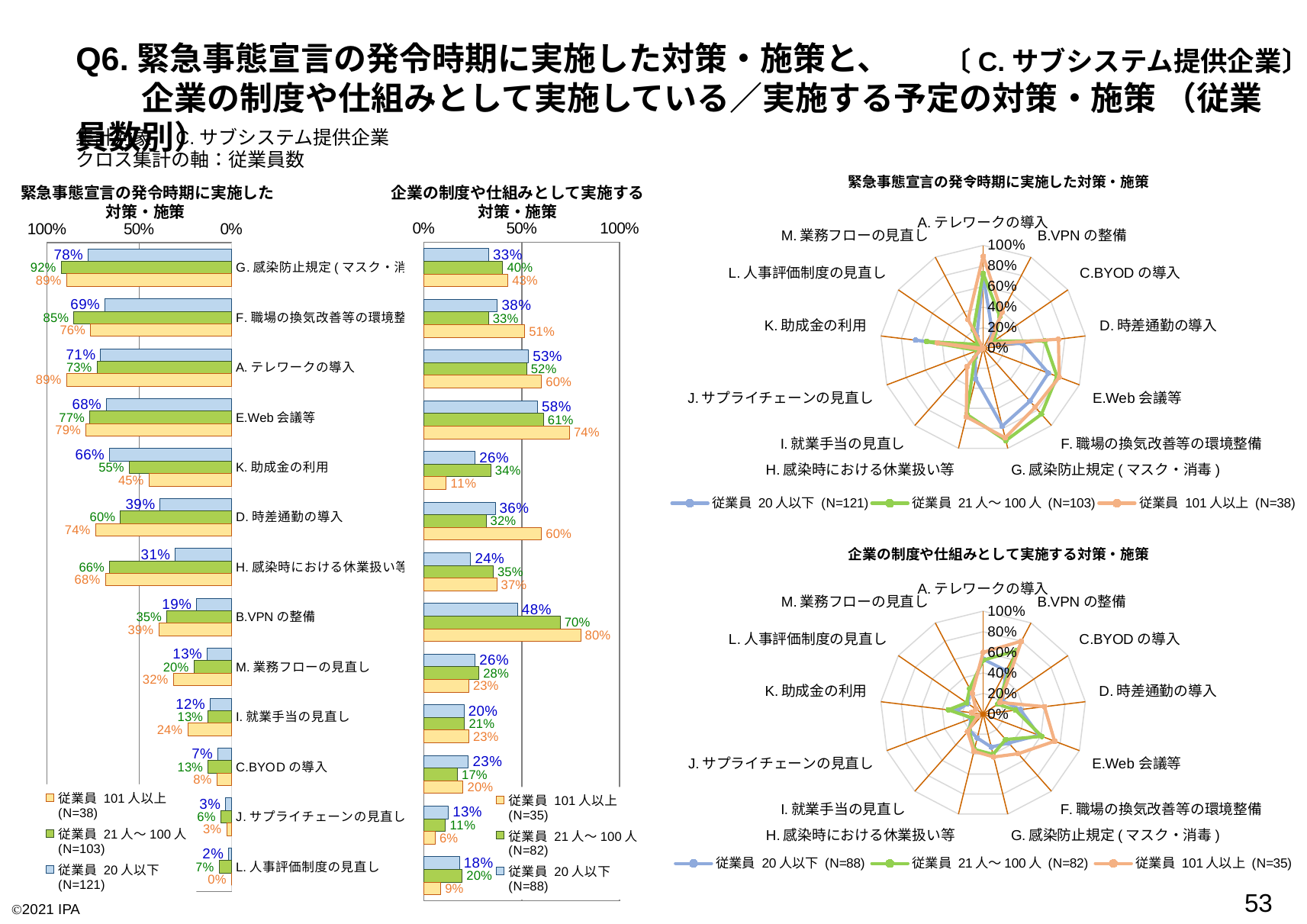

Q6.緊急事態宣言の発令時期に実施した対策・施策と、
　　企業の制度や仕組みとして実施している／実施する予定の対策・施策 （従業員数別）
〔C.サブシステム提供企業〕
集計対象：C.サブシステム提供企業
クロス集計の軸：従業員数

### Chart:

| Category | 従業員 20人以下 (N=121) | 従業員 21人～100人 (N=103) | 従業員 101人以上 (N=38) |
|---|---|---|---|
| A.テレワークの導入 | 0.7107438016528925 | 0.7281553398058253 | 0.8947368421052632 |
| B.VPNの整備 | 0.19008264462809918 | 0.34951456310679613 | 0.39473684210526316 |
| C.BYODの導入 | 0.0743801652892562 | 0.1262135922330097 | 0.07894736842105263 |
| D.時差通勤の導入 | 0.3884297520661157 | 0.6019417475728155 | 0.7368421052631579 |
| E.Web会議等 | 0.6776859504132231 | 0.7669902912621359 | 0.7894736842105263 |
| F.職場の換気改善等の環境整備 | 0.6859504132231405 | 0.8543689320388349 | 0.7631578947368421 |
| G.感染防止規定(マスク・消毒) | 0.7768595041322314 | 0.9223300970873787 | 0.8947368421052632 |
| H.感染時における休業扱い等 | 0.30578512396694213 | 0.6601941747572816 | 0.6842105263157895 |
| I.就業手当の見直し | 0.11570247933884298 | 0.1262135922330097 | 0.23684210526315788 |
| J.サプライチェーンの見直し | 0.03305785123966942 | 0.05825242718446602 | 0.02631578947368421 |
| K.助成金の利用 | 0.6611570247933884 | 0.5533980582524272 | 0.4473684210526316 |
| L.人事評価制度の見直し | 0.01652892561983471 | 0.06796116504854369 | 0.0 |
| M.業務フローの見直し | 0.1322314049586777 | 0.20388349514563106 | 0.3157894736842105 |
緊急事態宣言の発令時期に実施した
対策・施策
企業の制度や仕組みとして実施する
対策・施策

### Chart

| Category | 従業員 20人以下 (N=88) | 従業員 21人～100人 (N=82) | 従業員 101人以上 (N=35) |
|---|---|---|---|
| G.感染防止規定(マスク・消毒) | 0.32954545454545453 | 0.4024390243902439 | 0.42857142857142855 |
| F.職場の換気改善等の環境整備 | 0.375 | 0.32926829268292684 | 0.5142857142857142 |
| A.テレワークの導入 | 0.5340909090909091 | 0.524390243902439 | 0.6 |
| E.Web会議等 | 0.5795454545454546 | 0.6097560975609756 | 0.7428571428571429 |
| K.助成金の利用 | 0.26136363636363635 | 0.34146341463414637 | 0.11428571428571428 |
| D.時差通勤の導入 | 0.36363636363636365 | 0.3170731707317073 | 0.6 |
| H.感染時における休業扱い等 | 0.23863636363636365 | 0.35365853658536583 | 0.37142857142857144 |
| B.VPNの整備 | 0.4772727272727273 | 0.6951219512195121 | 0.8 |
| M.業務フローの見直し | 0.26136363636363635 | 0.2804878048780488 | 0.22857142857142856 |
| I.就業手当の見直し | 0.20454545454545456 | 0.2073170731707317 | 0.22857142857142856 |
| C.BYODの導入 | 0.22727272727272727 | 0.17073170731707318 | 0.2 |
| J.サプライチェーンの見直し | 0.125 | 0.10975609756097561 | 0.05714285714285714 |
| L.人事評価制度の見直し | 0.18181818181818182 | 0.1951219512195122 | 0.08571428571428572 |

### Chart

| Category | 従業員 20人以下 (N=121) | 従業員 21人～100人 (N=103) | 従業員 101人以上 (N=38) |
|---|---|---|---|
| G.感染防止規定(マスク・消毒) | 0.7768595041322314 | 0.9223300970873787 | 0.8947368421052632 |
| F.職場の換気改善等の環境整備 | 0.6859504132231405 | 0.8543689320388349 | 0.7631578947368421 |
| A.テレワークの導入 | 0.7107438016528925 | 0.7281553398058253 | 0.8947368421052632 |
| E.Web会議等 | 0.6776859504132231 | 0.7669902912621359 | 0.7894736842105263 |
| K.助成金の利用 | 0.6611570247933884 | 0.5533980582524272 | 0.4473684210526316 |
| D.時差通勤の導入 | 0.3884297520661157 | 0.6019417475728155 | 0.7368421052631579 |
| H.感染時における休業扱い等 | 0.30578512396694213 | 0.6601941747572816 | 0.6842105263157895 |
| B.VPNの整備 | 0.19008264462809918 | 0.34951456310679613 | 0.39473684210526316 |
| M.業務フローの見直し | 0.1322314049586777 | 0.20388349514563106 | 0.3157894736842105 |
| I.就業手当の見直し | 0.11570247933884298 | 0.1262135922330097 | 0.23684210526315788 |
| C.BYODの導入 | 0.0743801652892562 | 0.1262135922330097 | 0.07894736842105263 |
| J.サプライチェーンの見直し | 0.03305785123966942 | 0.05825242718446602 | 0.02631578947368421 |
| L.人事評価制度の見直し | 0.01652892561983471 | 0.06796116504854369 | 0.0 |

### Chart:

| Category | 従業員 20人以下 (N=88) | 従業員 21人～100人 (N=82) | 従業員 101人以上 (N=35) |
|---|---|---|---|
| A.テレワークの導入 | 0.5340909090909091 | 0.524390243902439 | 0.6 |
| B.VPNの整備 | 0.4772727272727273 | 0.6951219512195121 | 0.8 |
| C.BYODの導入 | 0.22727272727272727 | 0.17073170731707318 | 0.2 |
| D.時差通勤の導入 | 0.36363636363636365 | 0.3170731707317073 | 0.6 |
| E.Web会議等 | 0.5795454545454546 | 0.6097560975609756 | 0.7428571428571429 |
| F.職場の換気改善等の環境整備 | 0.375 | 0.32926829268292684 | 0.5142857142857142 |
| G.感染防止規定(マスク・消毒) | 0.32954545454545453 | 0.4024390243902439 | 0.42857142857142855 |
| H.感染時における休業扱い等 | 0.23863636363636365 | 0.35365853658536583 | 0.37142857142857144 |
| I.就業手当の見直し | 0.20454545454545456 | 0.2073170731707317 | 0.22857142857142856 |
| J.サプライチェーンの見直し | 0.125 | 0.10975609756097561 | 0.05714285714285714 |
| K.助成金の利用 | 0.26136363636363635 | 0.34146341463414637 | 0.11428571428571428 |
| L.人事評価制度の見直し | 0.18181818181818182 | 0.1951219512195122 | 0.08571428571428572 |
| M.業務フローの見直し | 0.26136363636363635 | 0.2804878048780488 | 0.22857142857142856 |